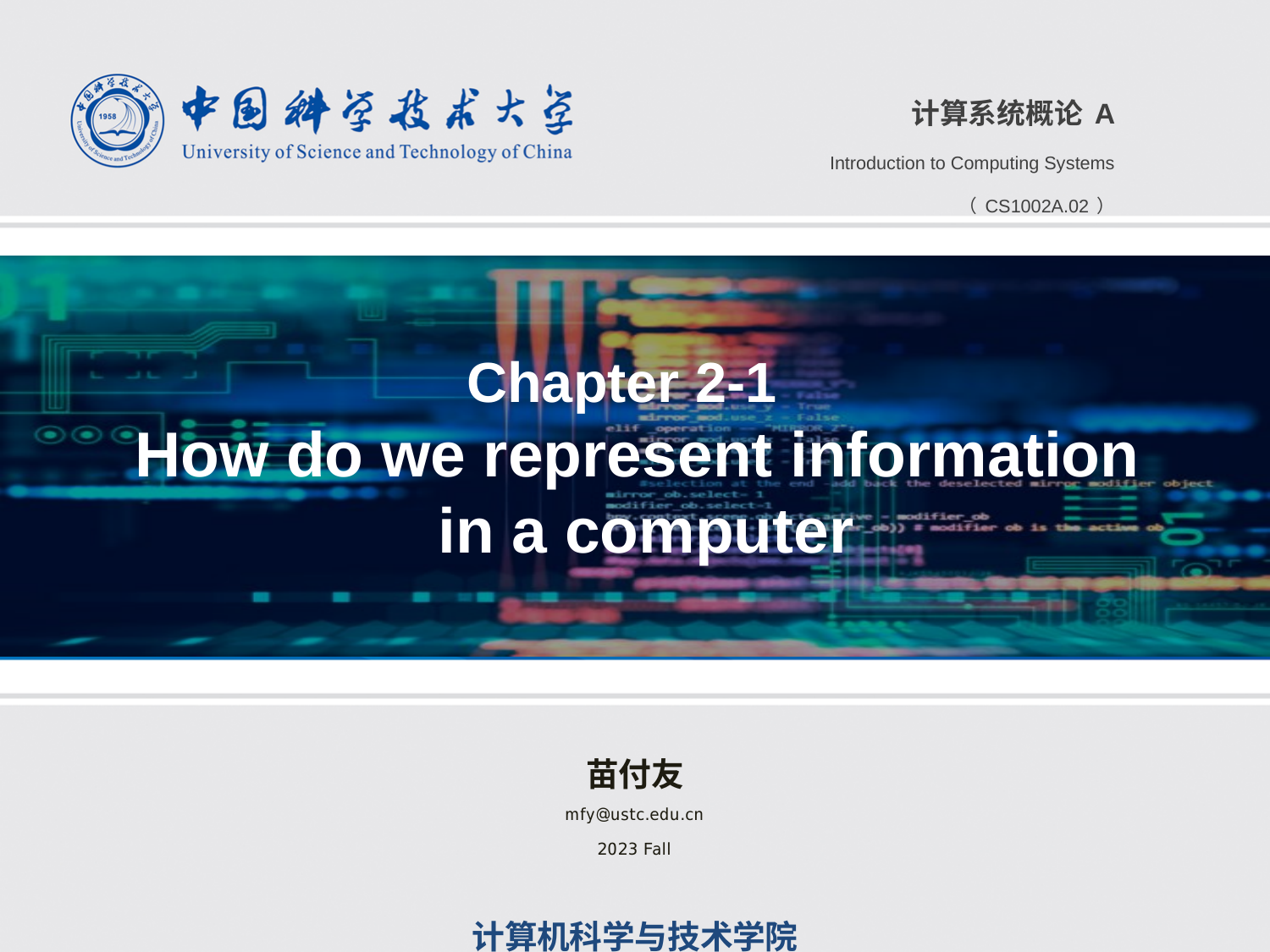

计算系统概论A
Introduction to Computing Systems
（CS1002A.02）
Chapter 2-1
How do we represent information
 in a computer
苗付友
mfy@ustc.edu.cn
2023 Fall

计算机科学与技术学院
School of Computer Science and Technology